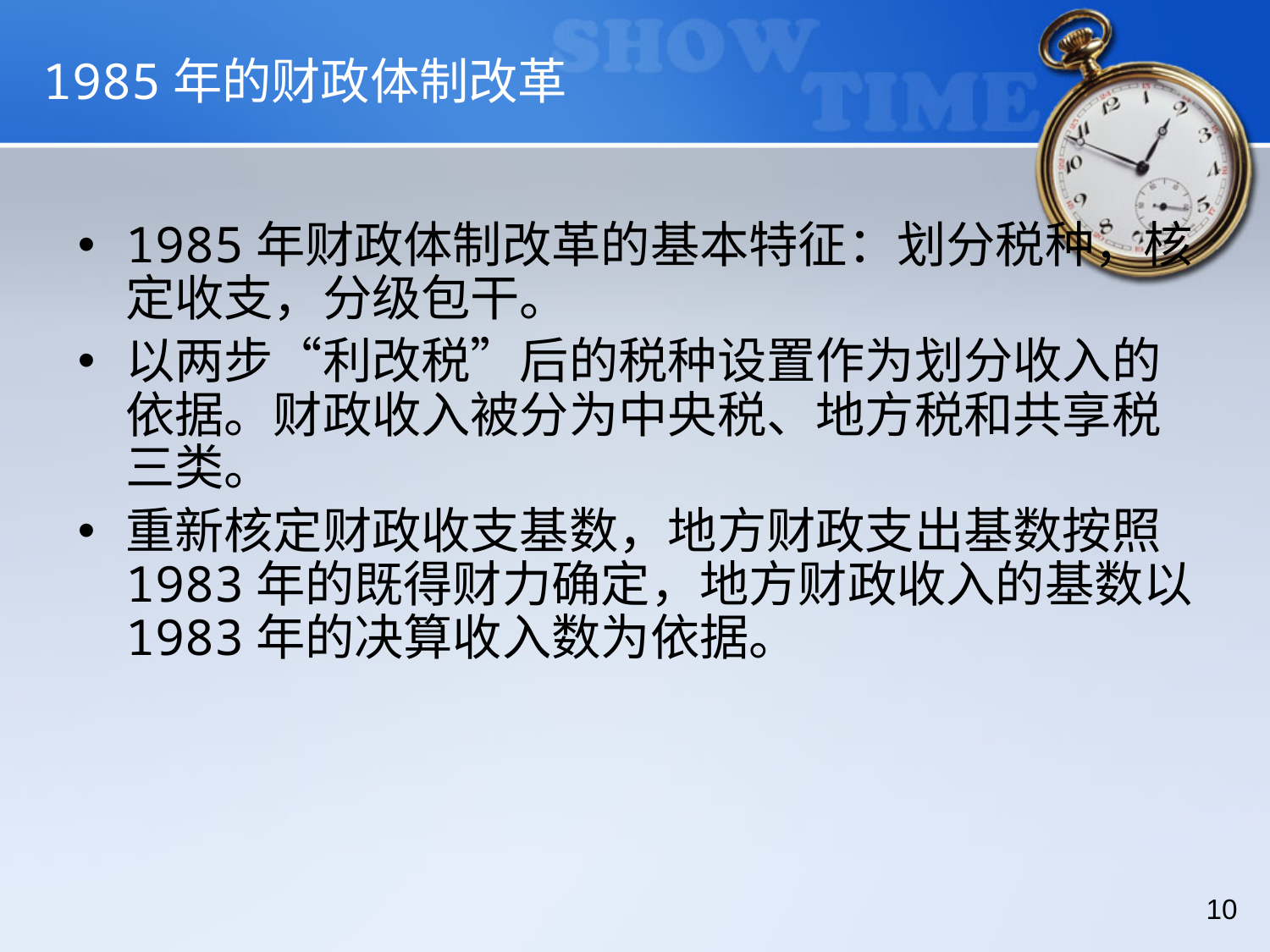

# 1985年的财政体制改革
1985年财政体制改革的基本特征：划分税种，核定收支，分级包干。
以两步“利改税”后的税种设置作为划分收入的依据。财政收入被分为中央税、地方税和共享税三类。
重新核定财政收支基数，地方财政支出基数按照1983年的既得财力确定，地方财政收入的基数以1983年的决算收入数为依据。
10